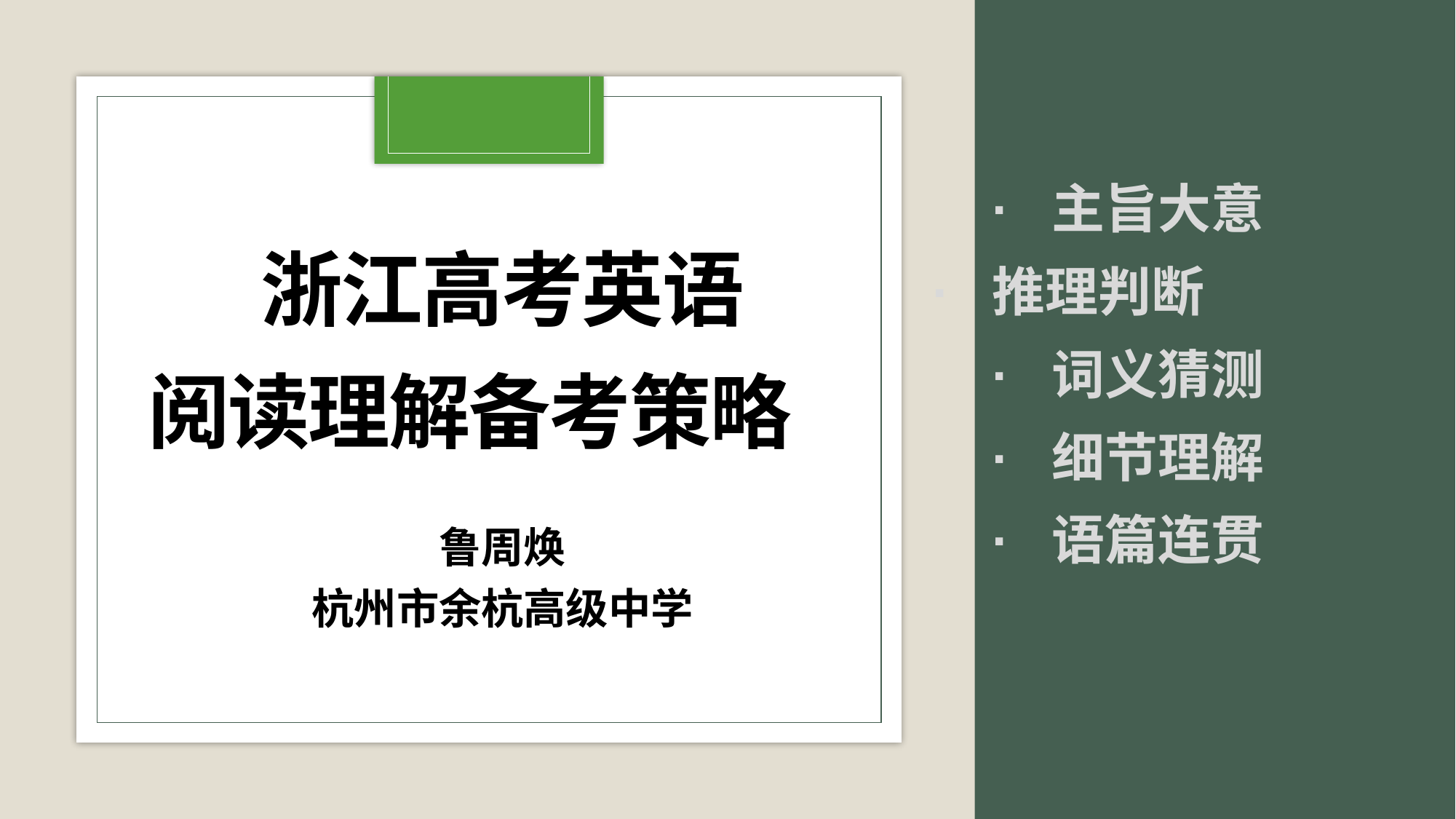

# 浙江高考英语 阅读理解备考策略1
·  主旨大意
·  推理判断
·  词义猜测
·  细节理解
·  语篇连贯

鲁周焕
杭州市余杭高级中学